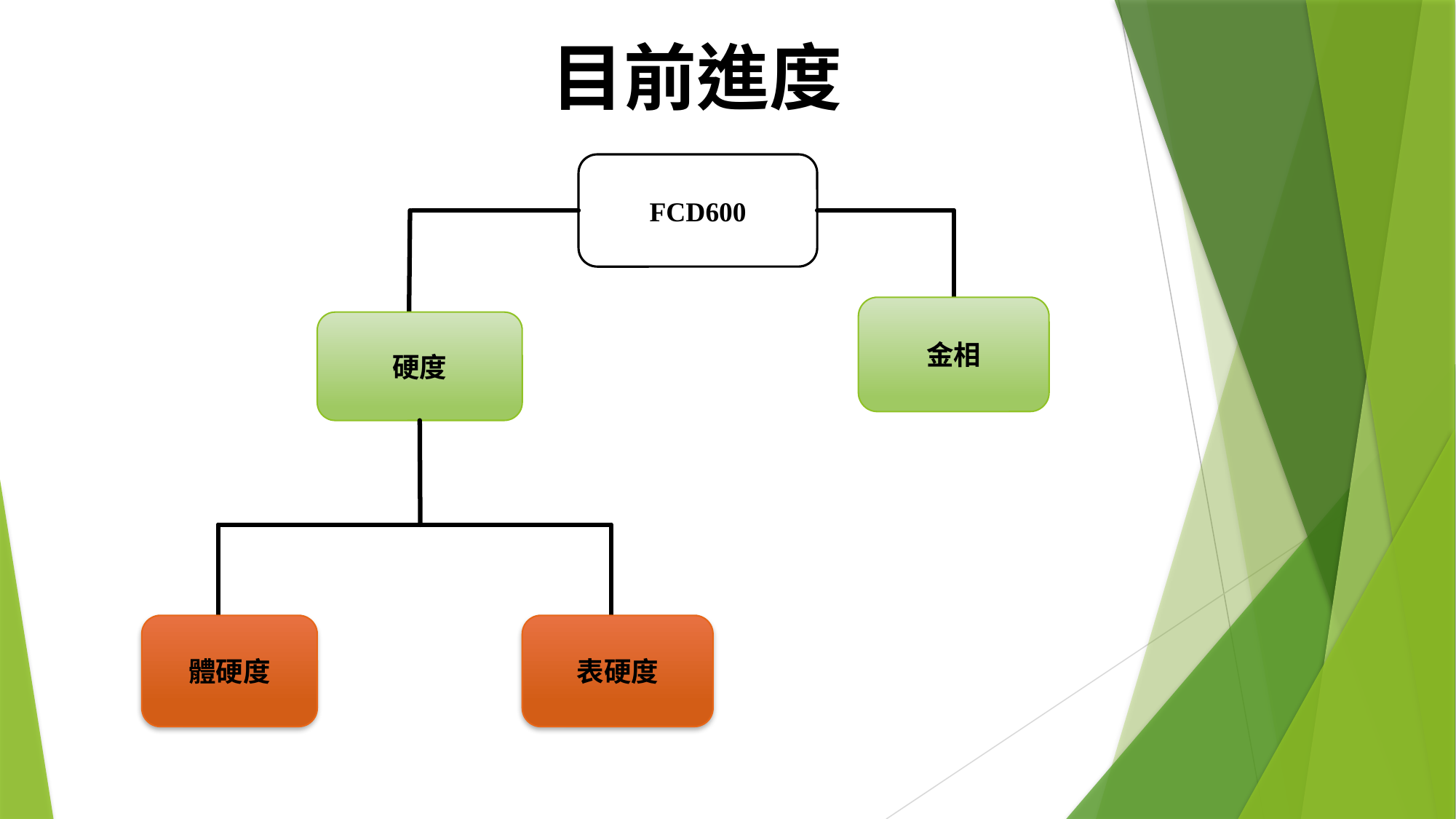

# 目前進度
FCD600
金相
硬度
體硬度
表硬度